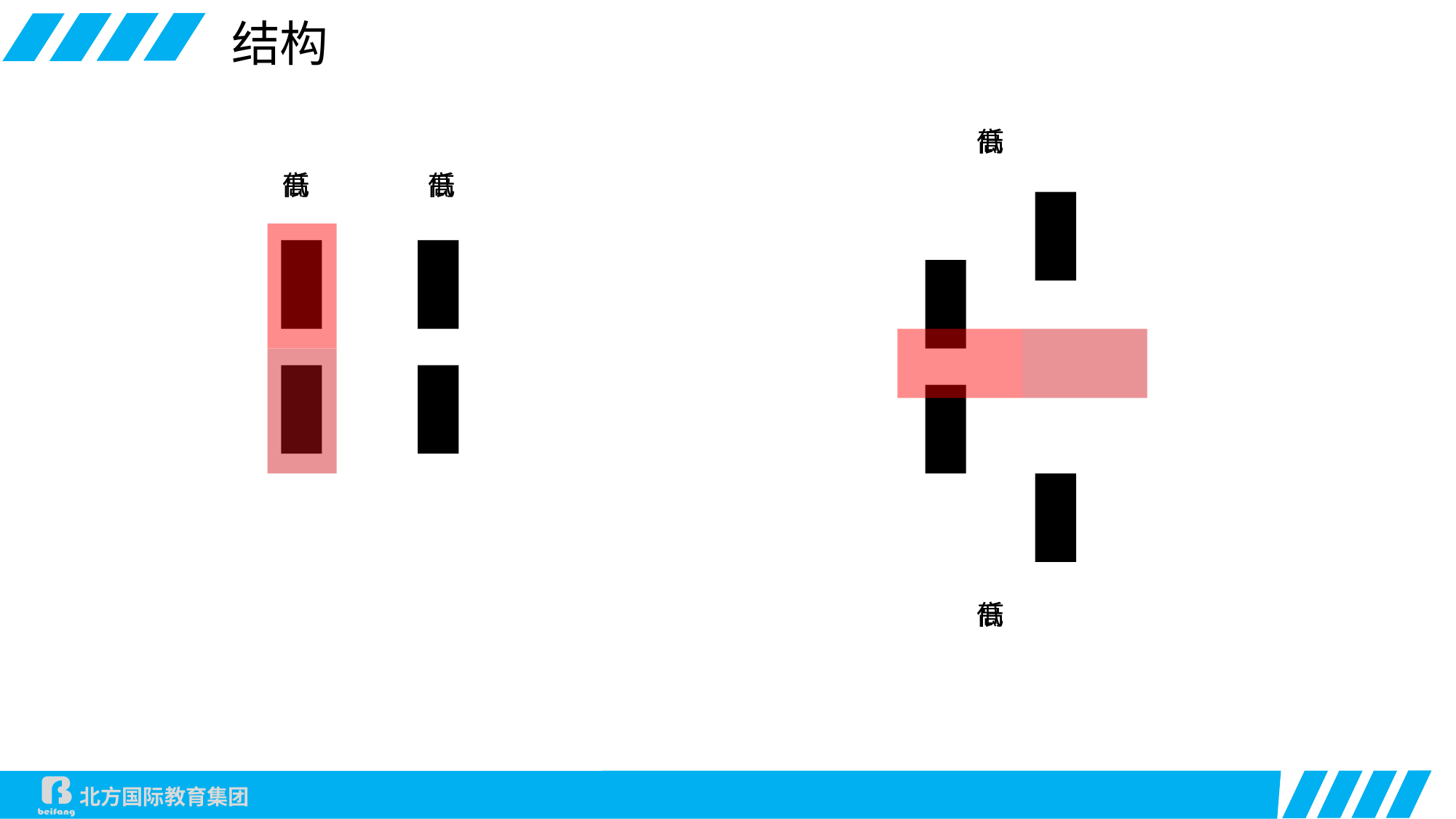

结构
低
高
高
低
低
高

低
高